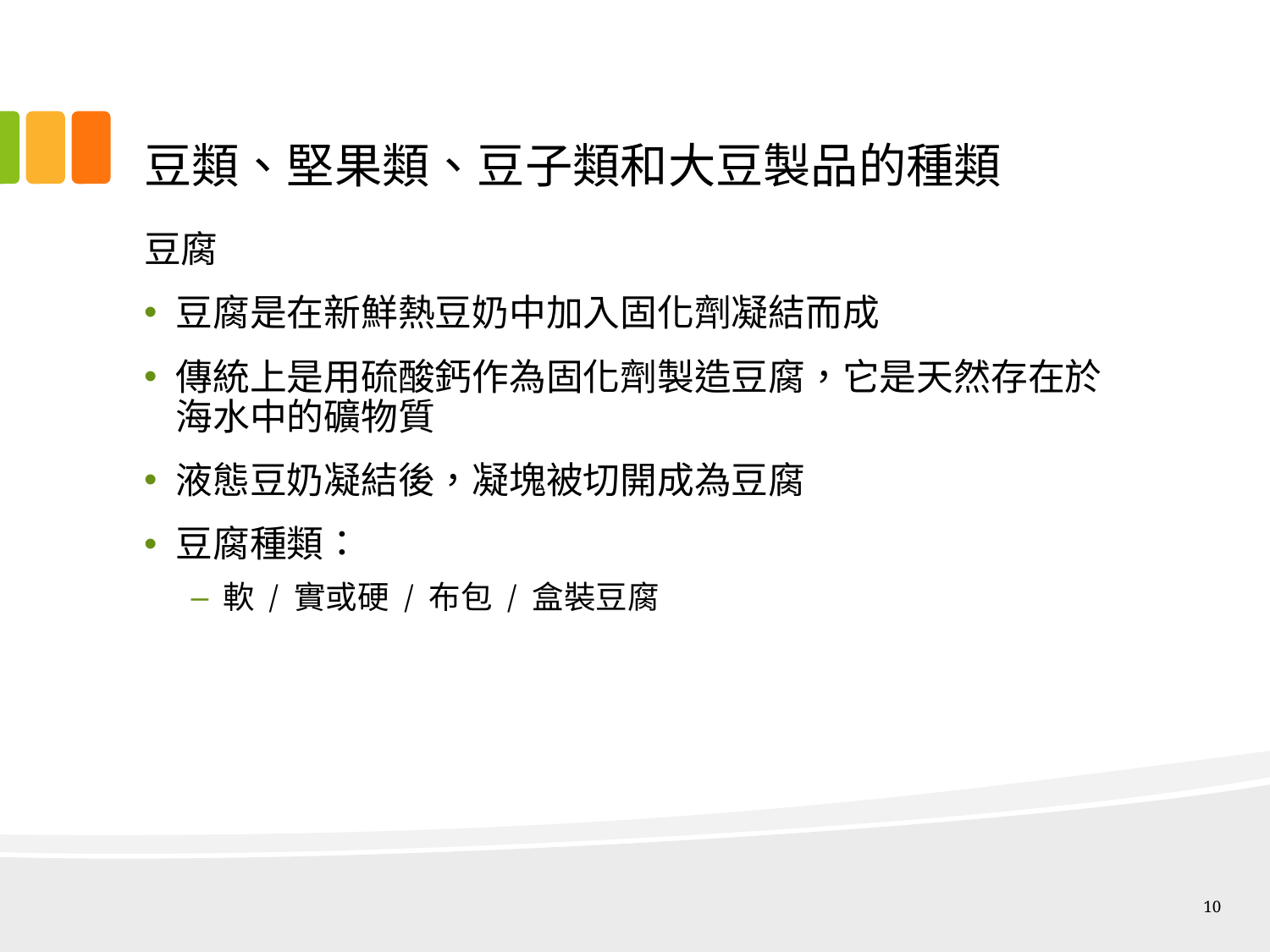

# 豆類、堅果類、豆子類和大豆製品的種類
豆腐
豆腐是在新鮮熱豆奶中加入固化劑凝結而成
傳統上是用硫酸鈣作為固化劑製造豆腐，它是天然存在於海水中的礦物質
液態豆奶凝結後，凝塊被切開成為豆腐
豆腐種類：
軟 / 實或硬 / 布包 / 盒裝豆腐
10